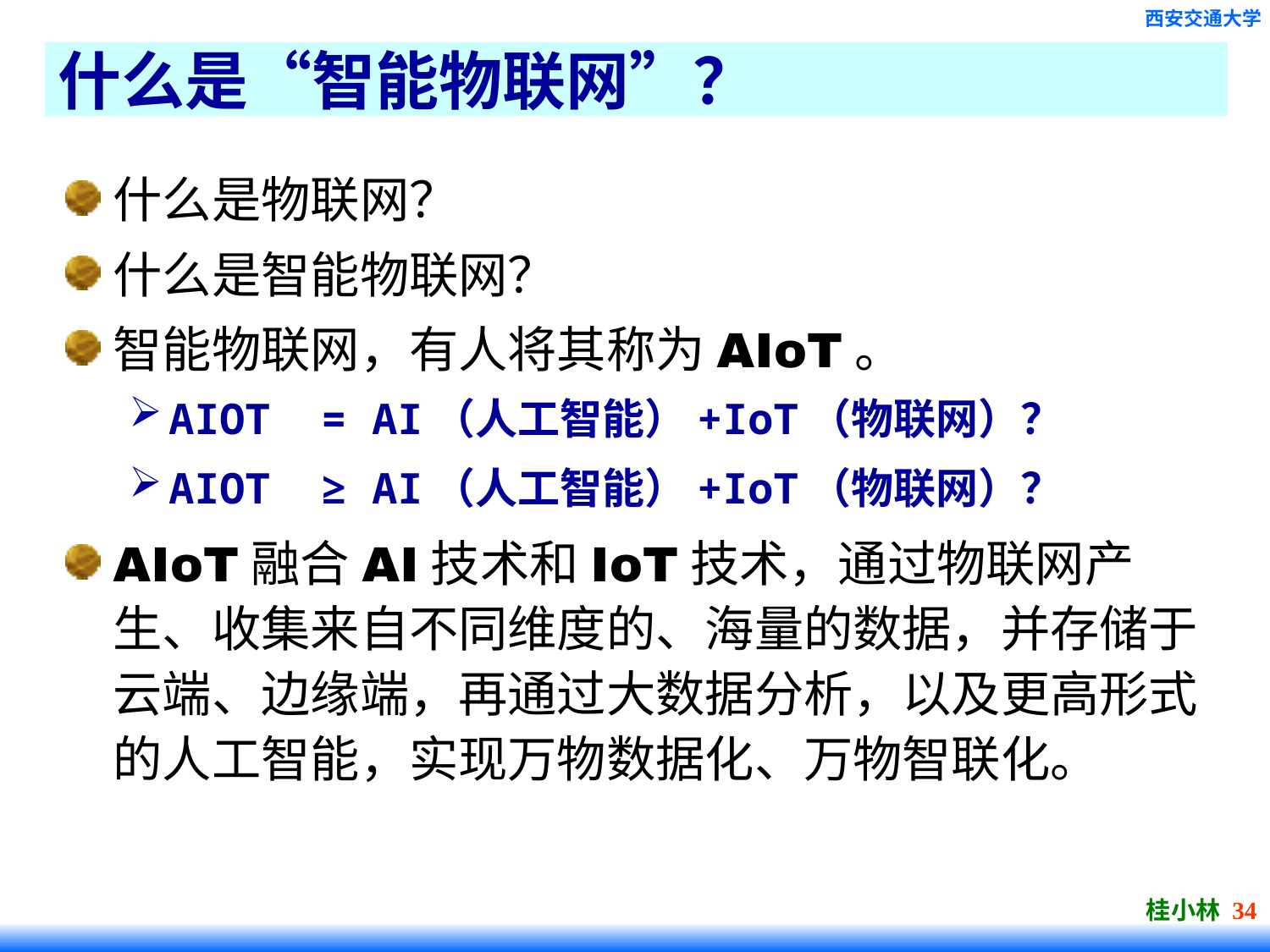

# 什么是“智能物联网”？
什么是物联网？
什么是智能物联网？
智能物联网，有人将其称为AIoT。
AIOT  = AI（人工智能）+IoT（物联网）？
AIOT  ≥ AI（人工智能）+IoT（物联网）？
AIoT融合AI技术和IoT技术，通过物联网产生、收集来自不同维度的、海量的数据，并存储于云端、边缘端，再通过大数据分析，以及更高形式的人工智能，实现万物数据化、万物智联化。

桂小林 34